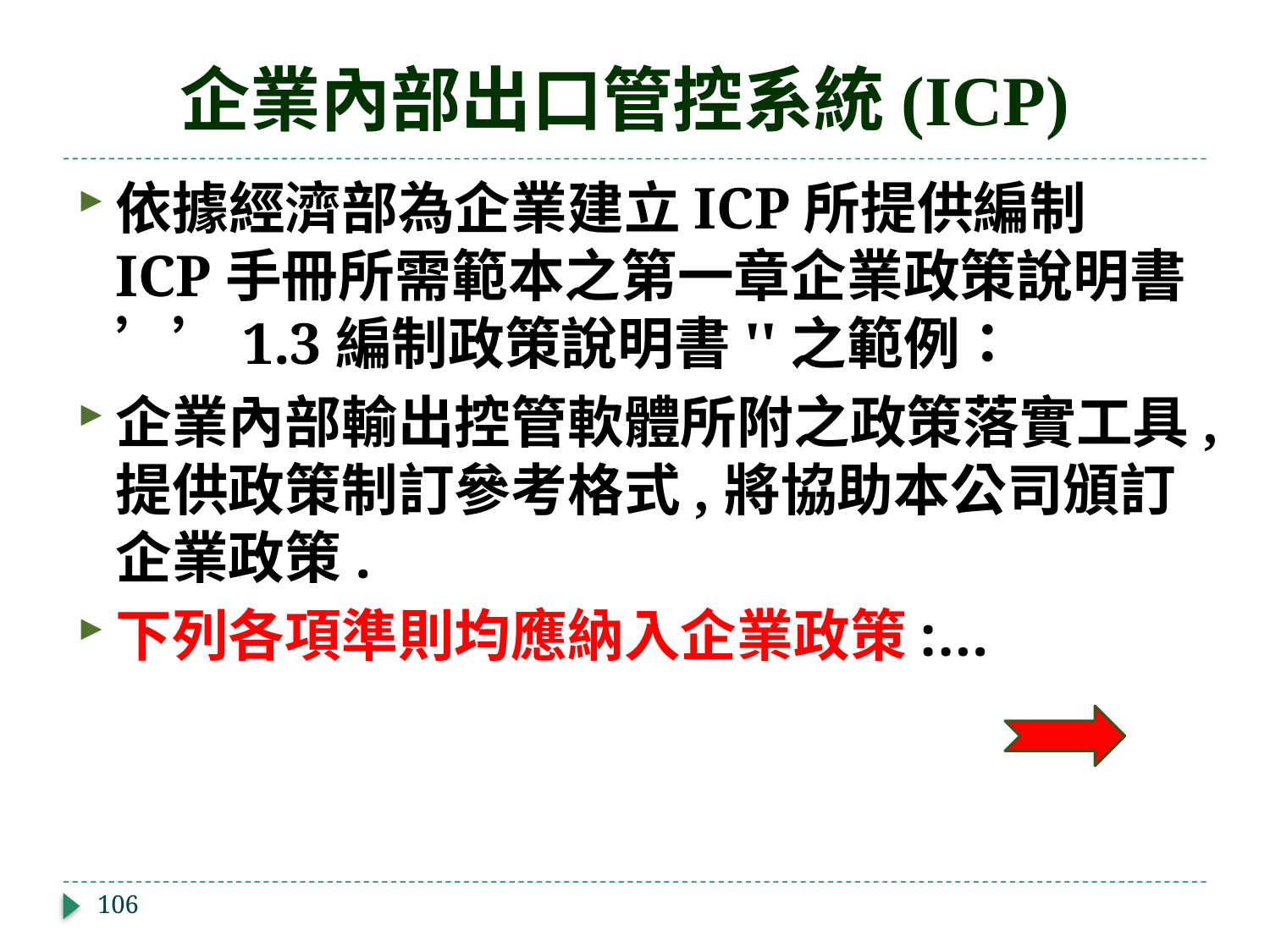

# 企業內部出口管控系統(ICP)
依據經濟部為企業建立ICP所提供編制ICP手冊所需範本之第一章企業政策說明書’’1.3編制政策說明書''之範例：
企業內部輸出控管軟體所附之政策落實工具,提供政策制訂參考格式,將協助本公司頒訂企業政策.
下列各項準則均應納入企業政策:…

106